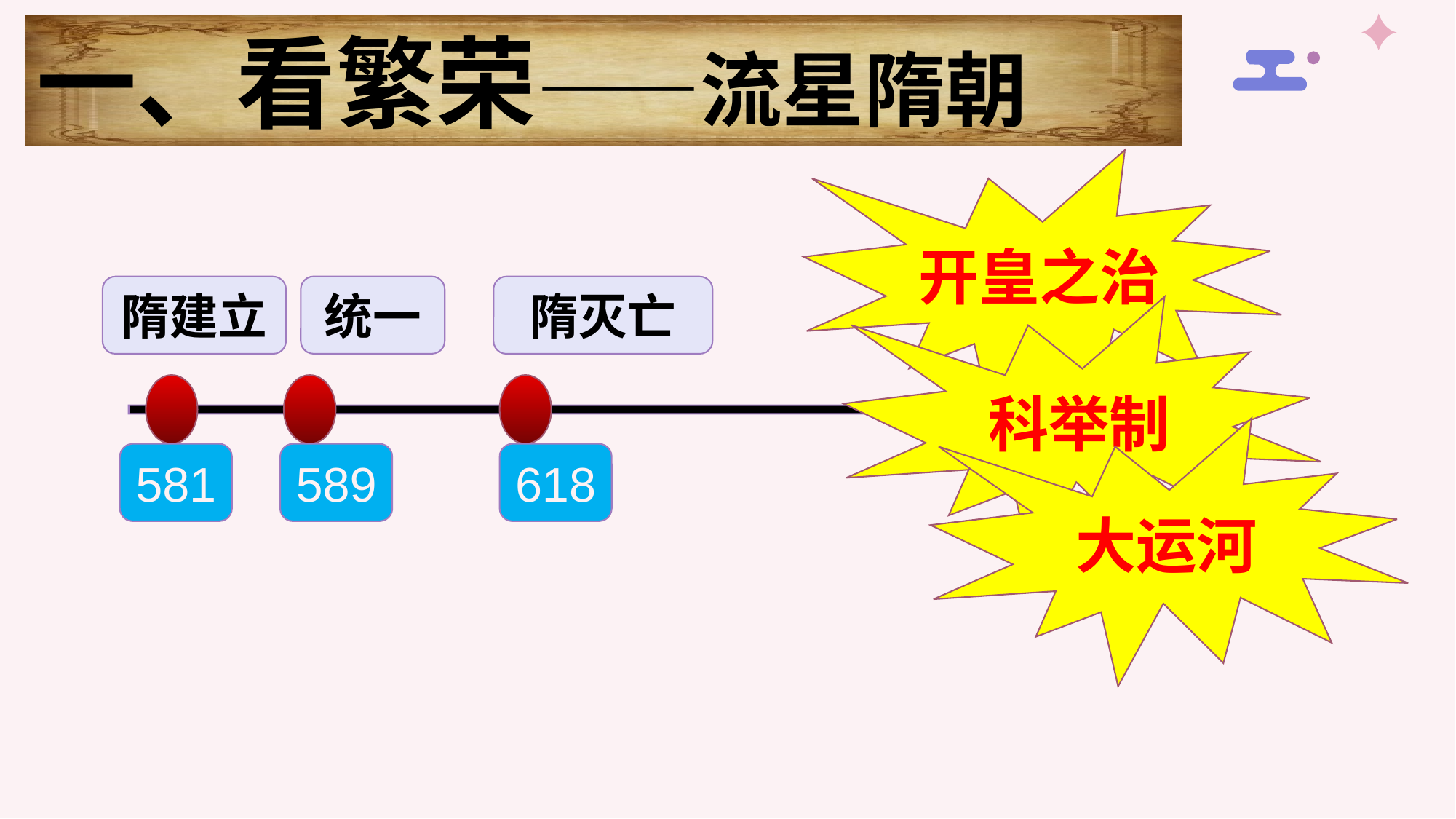

一、看繁荣——流星隋朝
开皇之治
统一
隋建立
隋灭亡
科举制

581
589
618
大运河